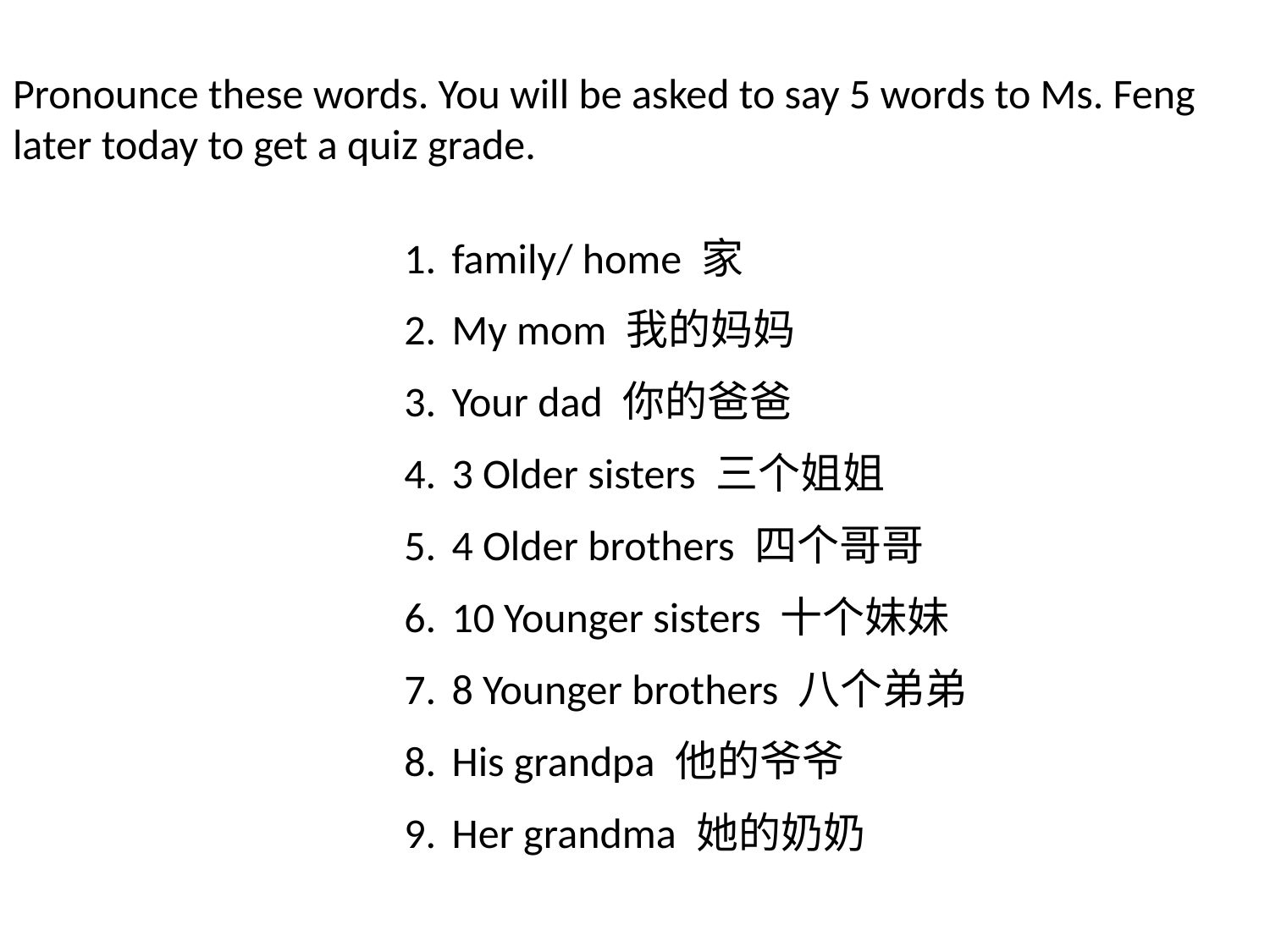

# Pronounce these words. You will be asked to say 5 words to Ms. Feng later today to get a quiz grade.

family/ home 家
My mom 我的妈妈
Your dad 你的爸爸
3 Older sisters 三个姐姐
4 Older brothers 四个哥哥
10 Younger sisters 十个妹妹
8 Younger brothers 八个弟弟
His grandpa 他的爷爷
Her grandma 她的奶奶